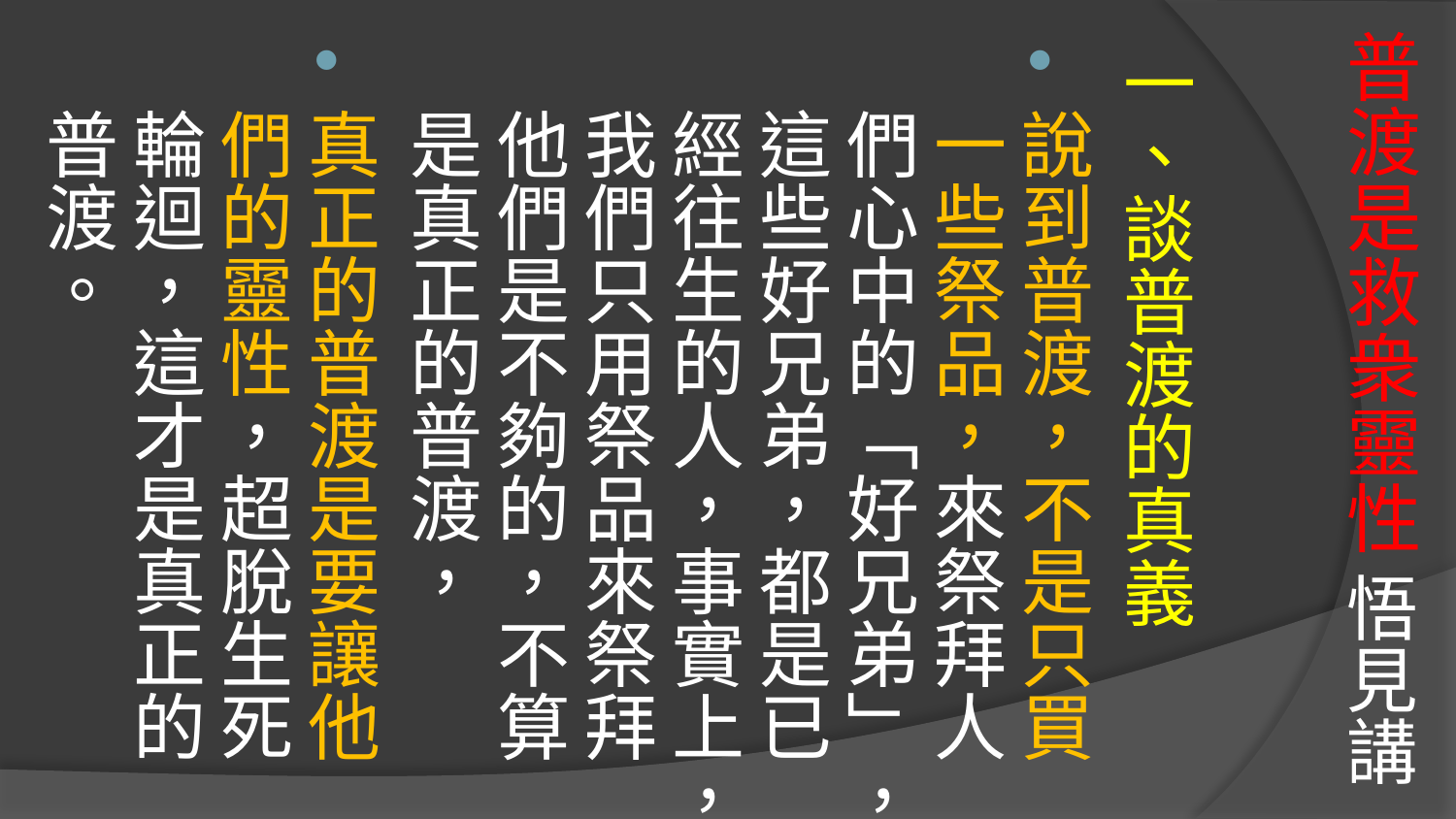

# 普渡是救衆靈性 悟見講
一、談普渡的真義
說到普渡，不是只買一些祭品，來祭拜人們心中的「好兄弟」，這些好兄弟，都是已經往生的人，事實上，我們只用祭品來祭拜他們是不夠的，不算是真正的普渡，
真正的普渡是要讓他們的靈性，超脫生死輪迴，這才是真正的普渡。